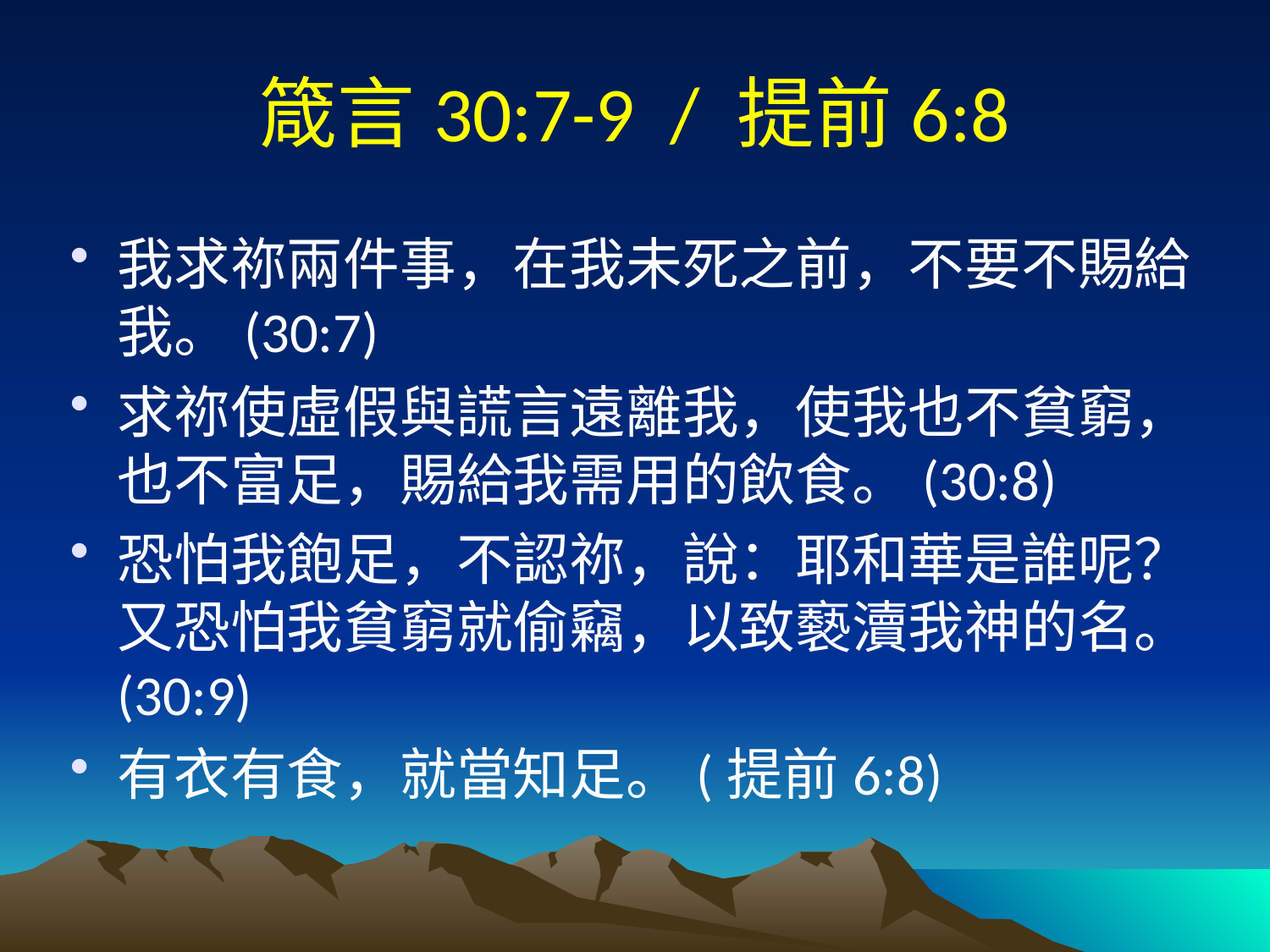

# 箴言30:7-9  / 提前6:8
我求祢兩件事，在我未死之前，不要不賜給我。(30:7)
求祢使虛假與謊言遠離我，使我也不貧窮，也不富足，賜給我需用的飲食。(30:8)
恐怕我飽足，不認祢，說：耶和華是誰呢？又恐怕我貧窮就偷竊，以致褻瀆我神的名。(30:9)
有衣有食，就當知足。(提前6:8)